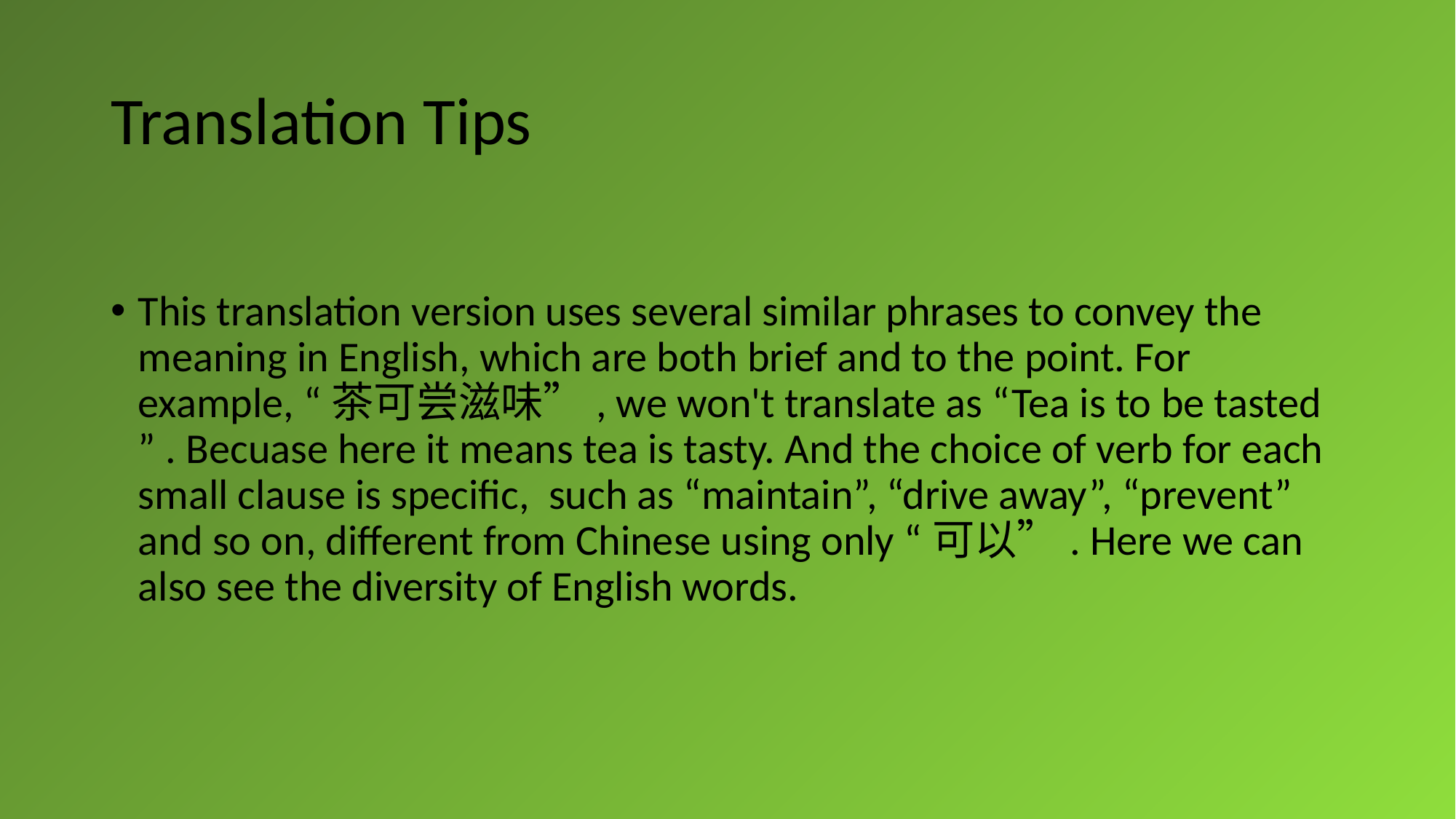

# Translation Tips

This translation version uses several similar phrases to convey the meaning in English, which are both brief and to the point. For example, “茶可尝滋味”, we won't translate as “Tea is to be tasted ” . Becuase here it means tea is tasty. And the choice of verb for each small clause is specific,  such as “maintain”, “drive away”, “prevent” and so on, different from Chinese using only “可以”. Here we can also see the diversity of English words.